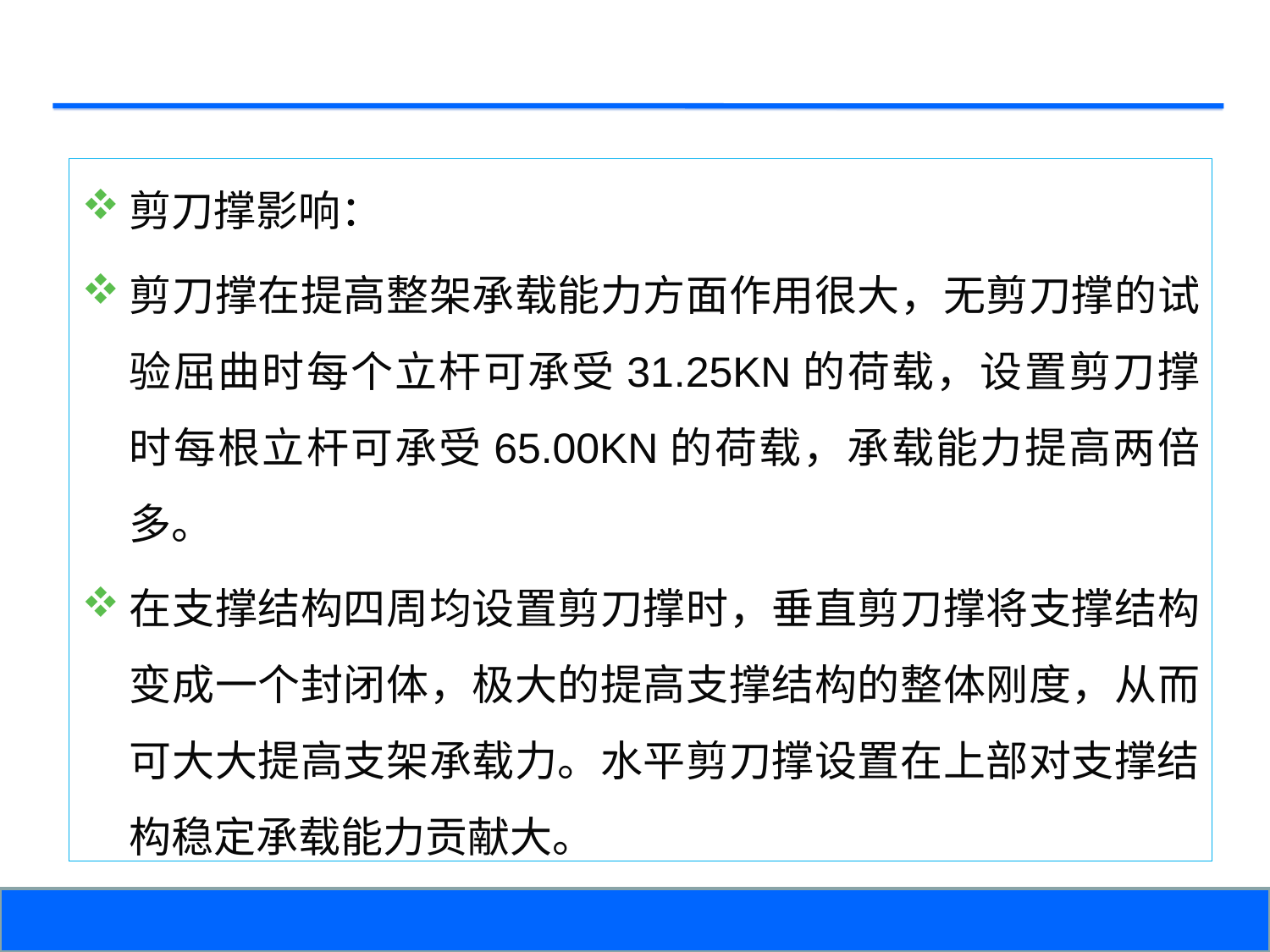

剪刀撑影响：
剪刀撑在提高整架承载能力方面作用很大，无剪刀撑的试验屈曲时每个立杆可承受31.25KN的荷载，设置剪刀撑时每根立杆可承受65.00KN的荷载，承载能力提高两倍多。
在支撑结构四周均设置剪刀撑时，垂直剪刀撑将支撑结构变成一个封闭体，极大的提高支撑结构的整体刚度，从而可大大提高支架承载力。水平剪刀撑设置在上部对支撑结构稳定承载能力贡献大。